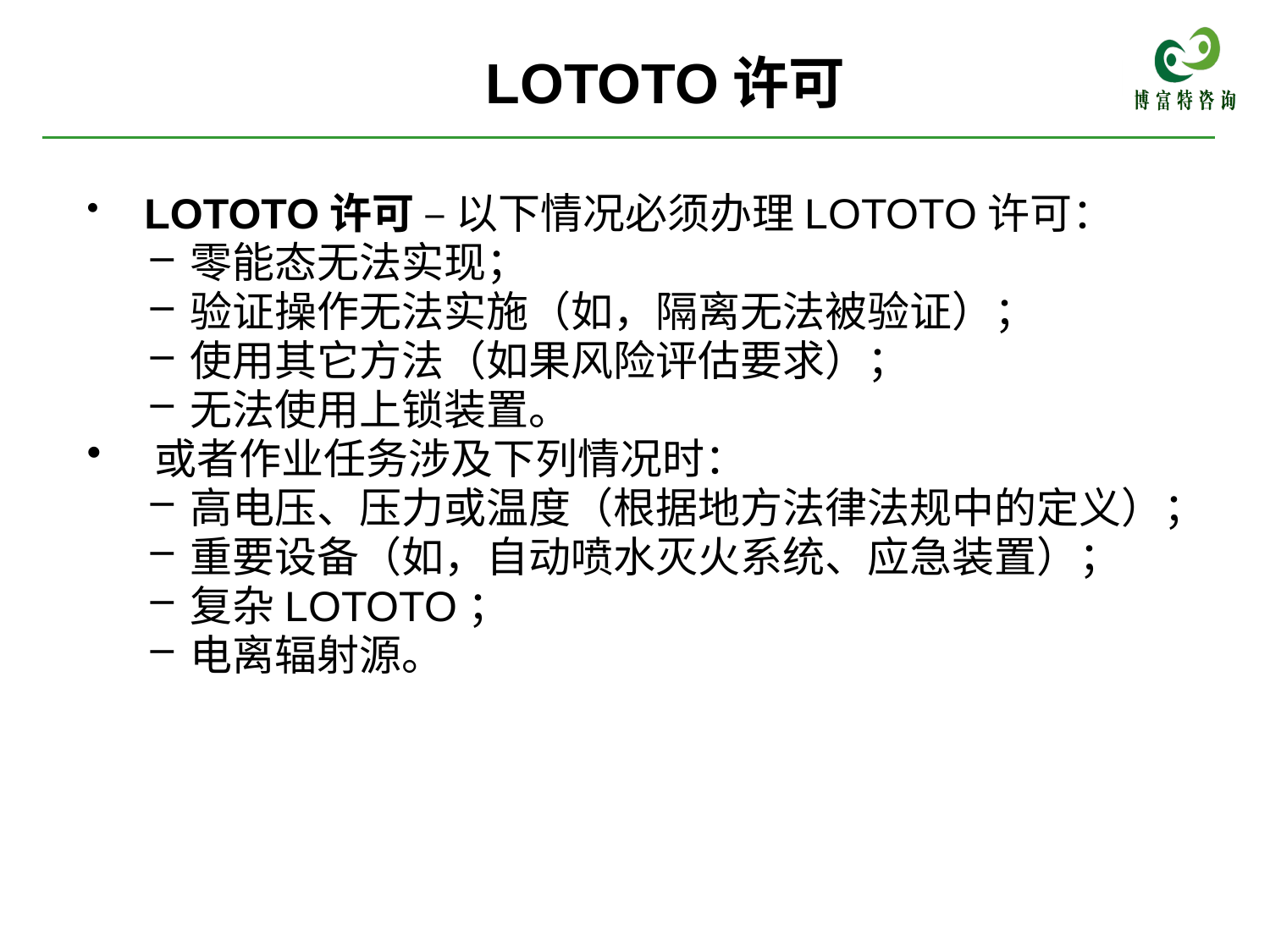

# LOTOTO许可
 LOTOTO许可 – 以下情况必须办理LOTOTO许可：
零能态无法实现；
验证操作无法实施（如，隔离无法被验证）；
使用其它方法（如果风险评估要求）；
无法使用上锁装置。
 或者作业任务涉及下列情况时：
高电压、压力或温度（根据地方法律法规中的定义）；
重要设备（如，自动喷水灭火系统、应急装置）；
复杂LOTOTO；
电离辐射源。